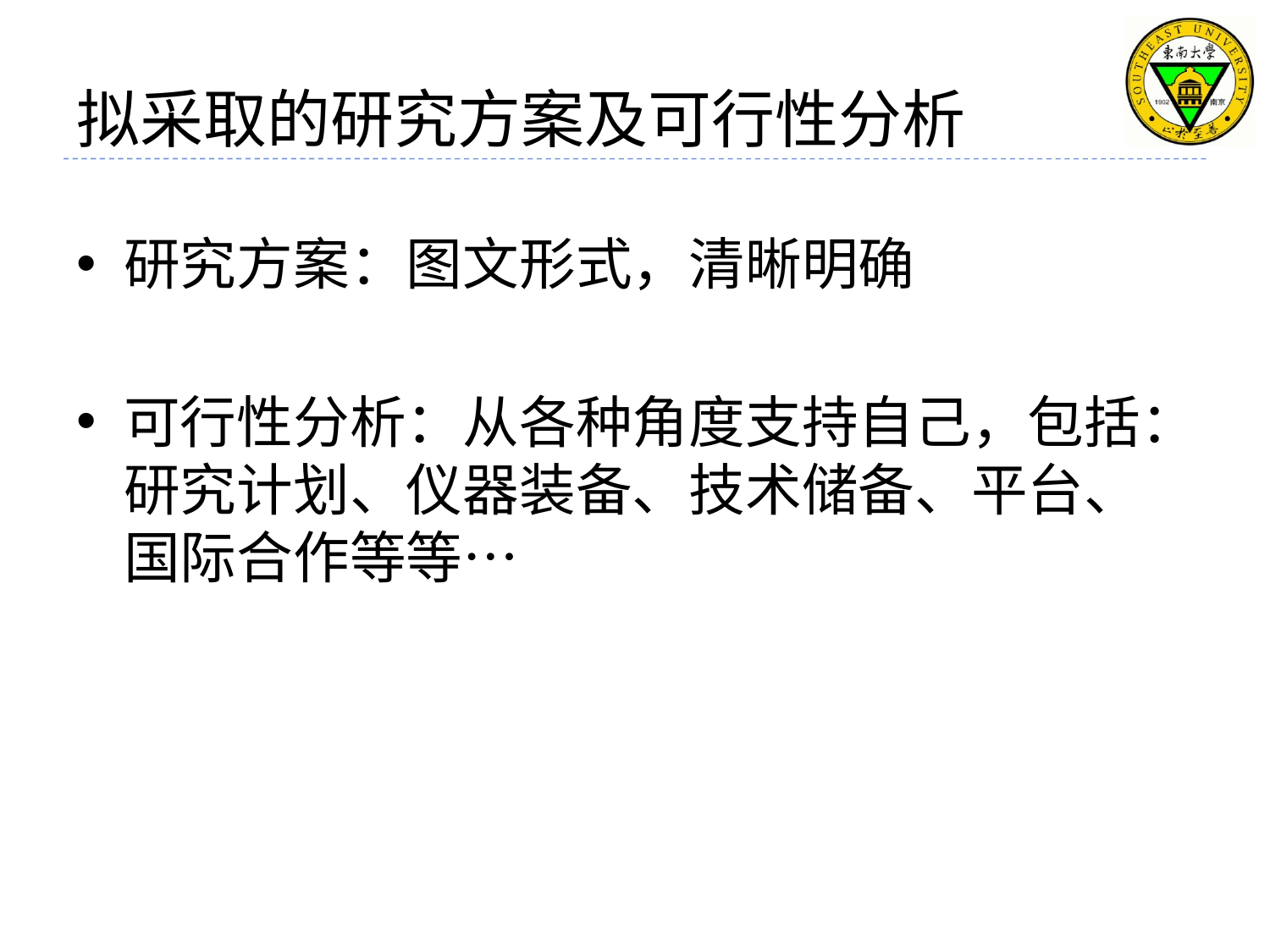

# 拟采取的研究方案及可行性分析
研究方案：图文形式，清晰明确

可行性分析：从各种角度支持自己，包括：研究计划、仪器装备、技术储备、平台、国际合作等等…